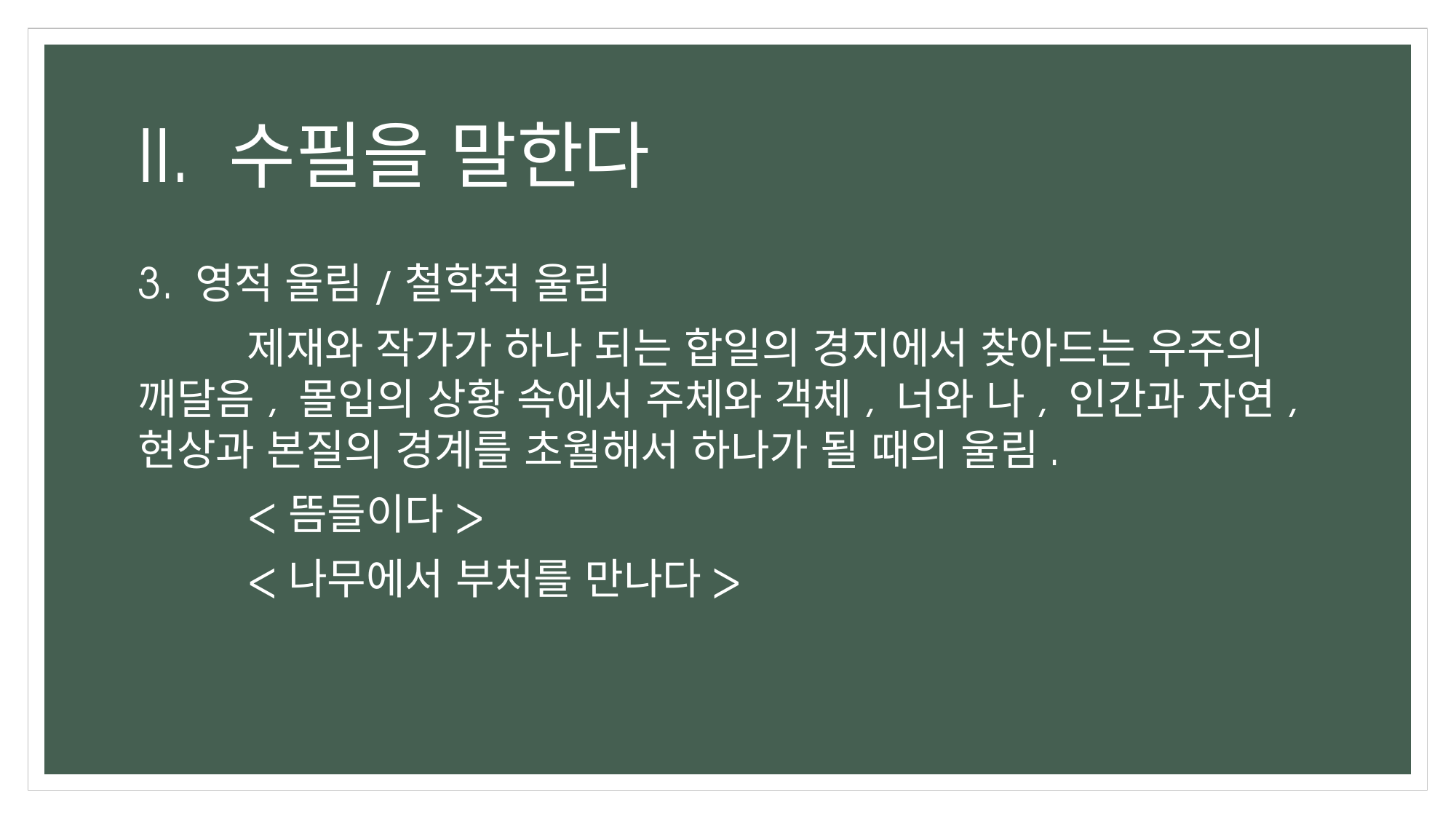

# II. 수필을 말한다
3. 영적 울림/철학적 울림
	제재와 작가가 하나 되는 합일의 경지에서 찾아드는 우주의 깨달음, 몰입의 상황 속에서 주체와 객체, 너와 나, 인간과 자연, 현상과 본질의 경계를 초월해서 하나가 될 때의 울림.
	<뜸들이다>
	<나무에서 부처를 만나다>